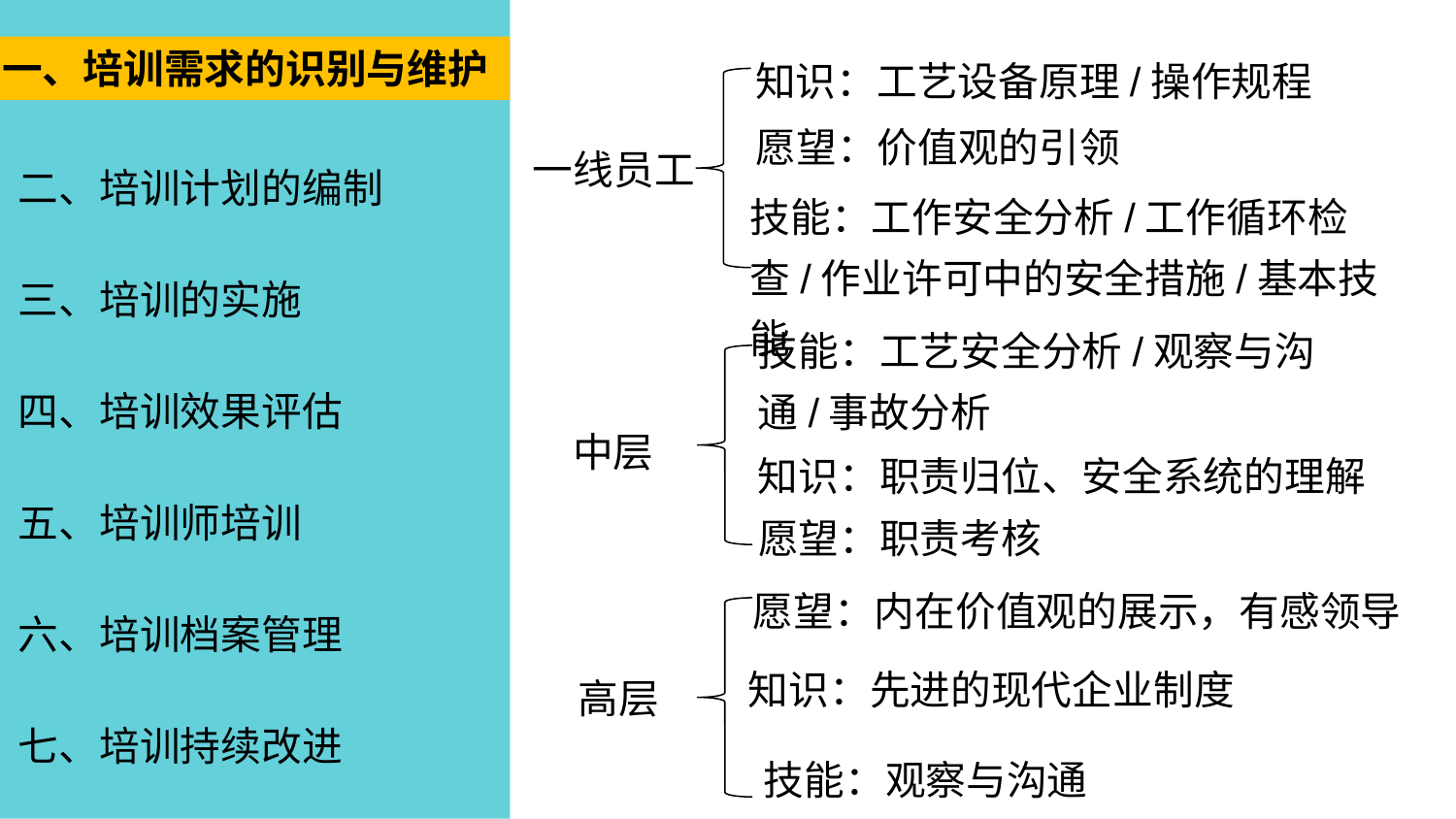

一、培训需求的识别与维护
知识：工艺设备原理/操作规程

愿望：价值观的引领
一线员工

二、培训计划的编制
技能：工作安全分析/工作循环检查/作业许可中的安全措施/基本技能
三、培训的实施
技能：工艺安全分析/观察与沟通/事故分析

四、培训效果评估
中层
知识：职责归位、安全系统的理解
五、培训师培训
愿望：职责考核
愿望：内在价值观的展示，有感领导

六、培训档案管理
知识：先进的现代企业制度
高层
七、培训持续改进
技能：观察与沟通